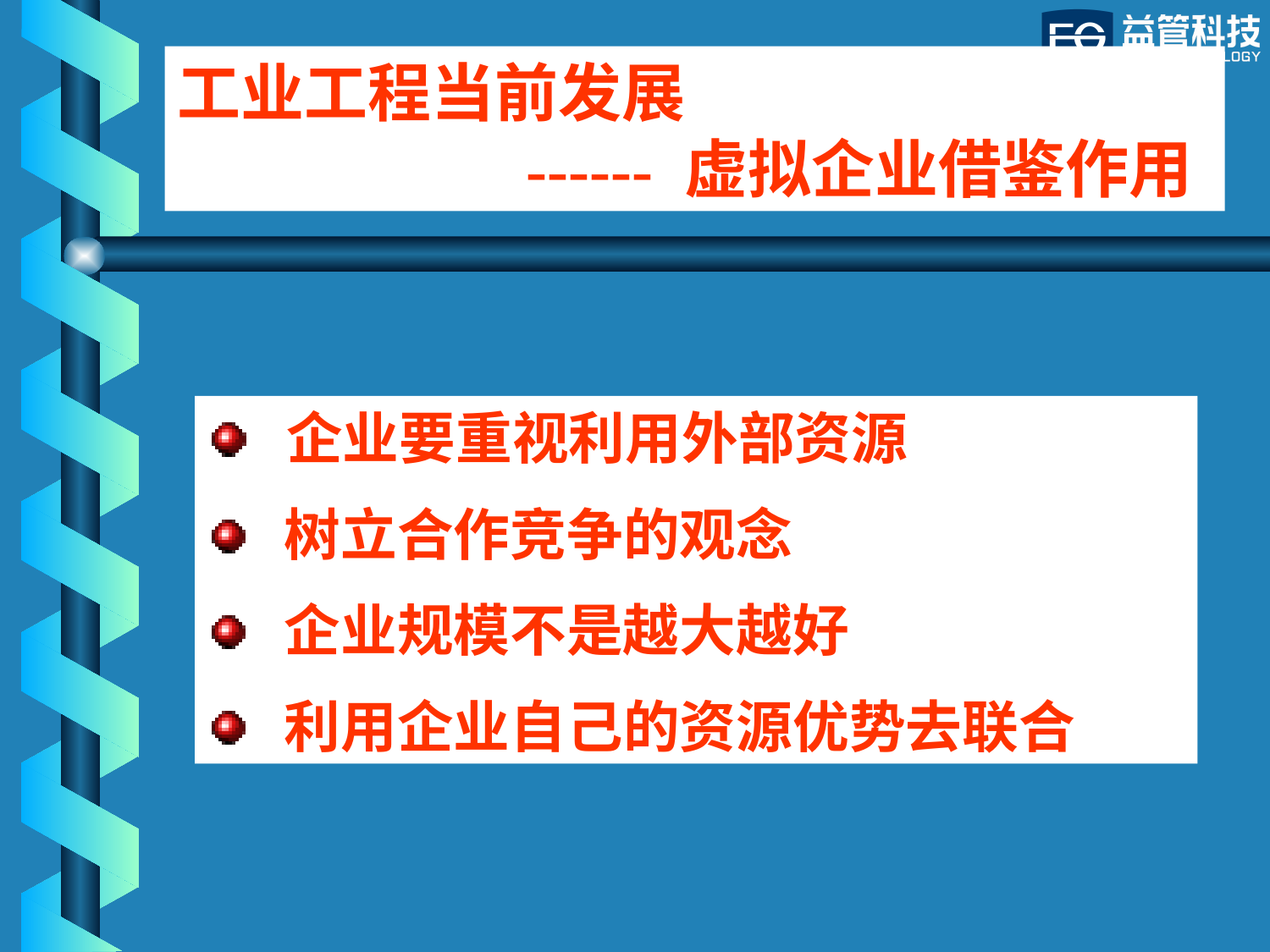

工业工程当前发展
                      ------ 虚拟企业借鉴作用
  企业要重视利用外部资源
  树立合作竞争的观念
  企业规模不是越大越好
  利用企业自己的资源优势去联合